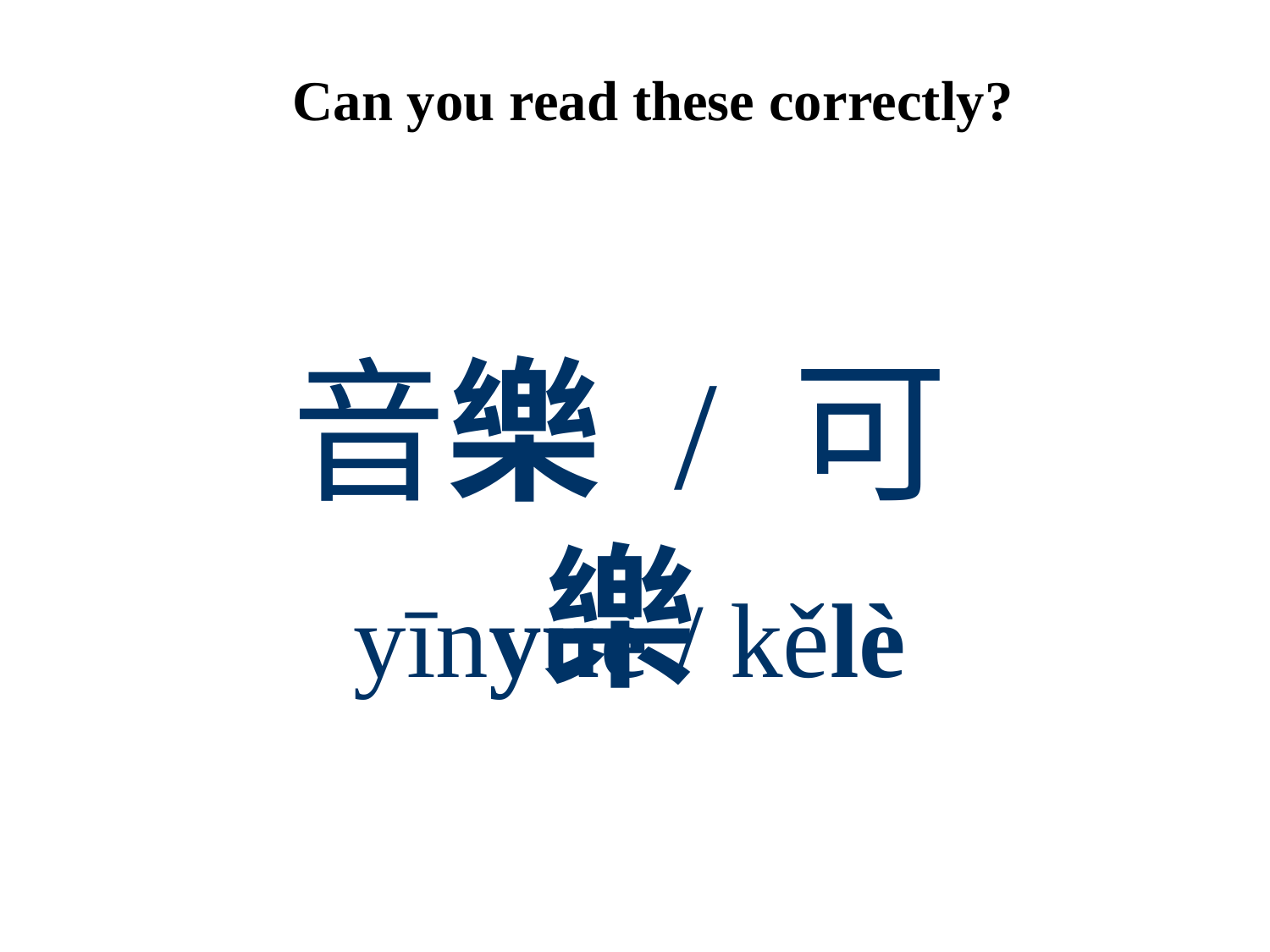

# Can you read these correctly?
音樂 / 可樂
yīnyuè / kělè